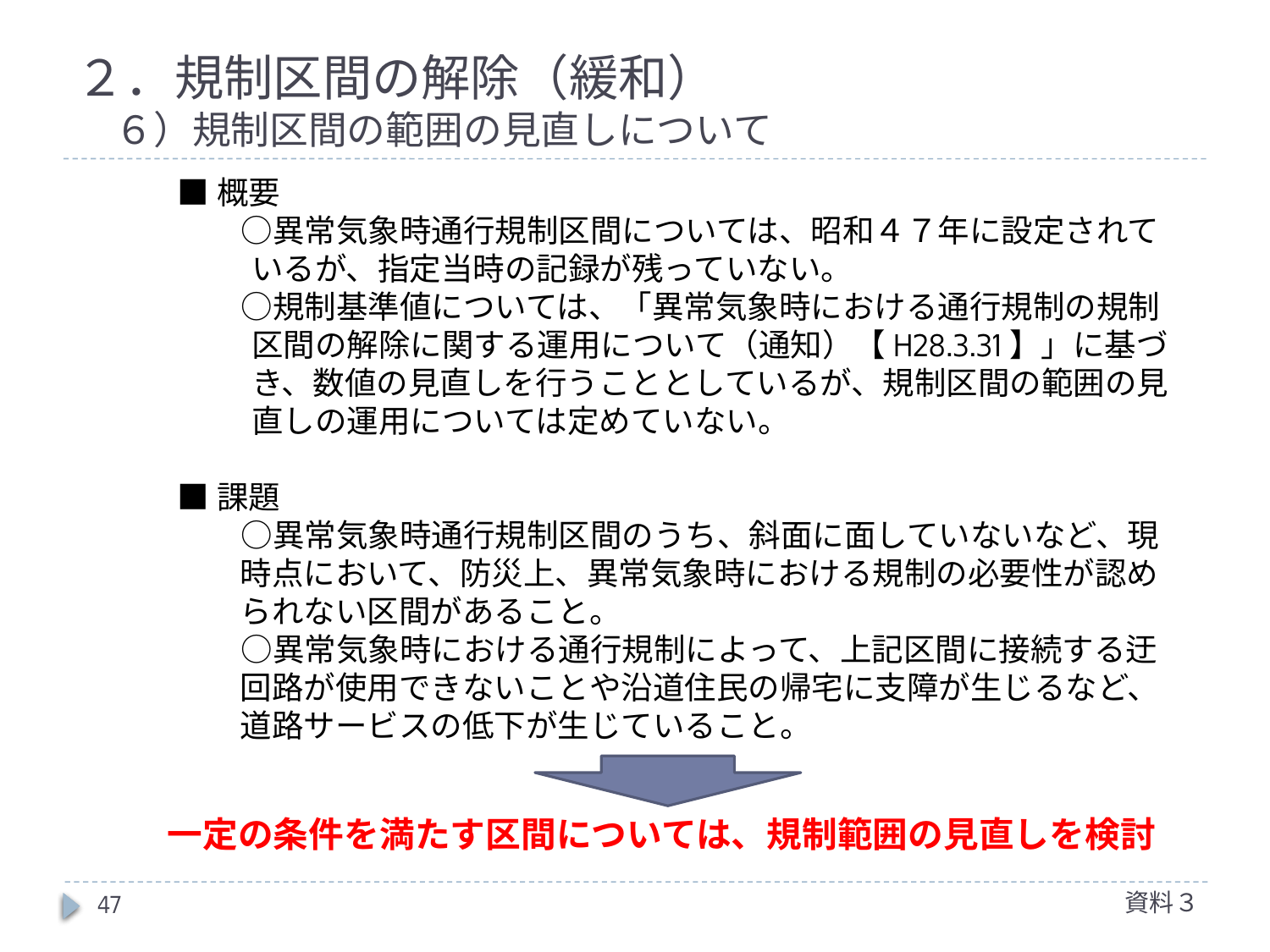

# ２．規制区間の解除（緩和） 　６）規制区間の範囲の見直しについて
■概要
　　○異常気象時通行規制区間については、昭和４７年に設定されているが、指定当時の記録が残っていない。
　　○規制基準値については、「異常気象時における通行規制の規制区間の解除に関する運用について（通知）【H28.3.31】」に基づき、数値の見直しを行うこととしているが、規制区間の範囲の見直しの運用については定めていない。

■課題
　　○異常気象時通行規制区間のうち、斜面に面していないなど、現時点において、防災上、異常気象時における規制の必要性が認められない区間があること。
　　○異常気象時における通行規制によって、上記区間に接続する迂回路が使用できないことや沿道住民の帰宅に支障が生じるなど、道路サービスの低下が生じていること。

一定の条件を満たす区間については、規制範囲の見直しを検討
資料３
47